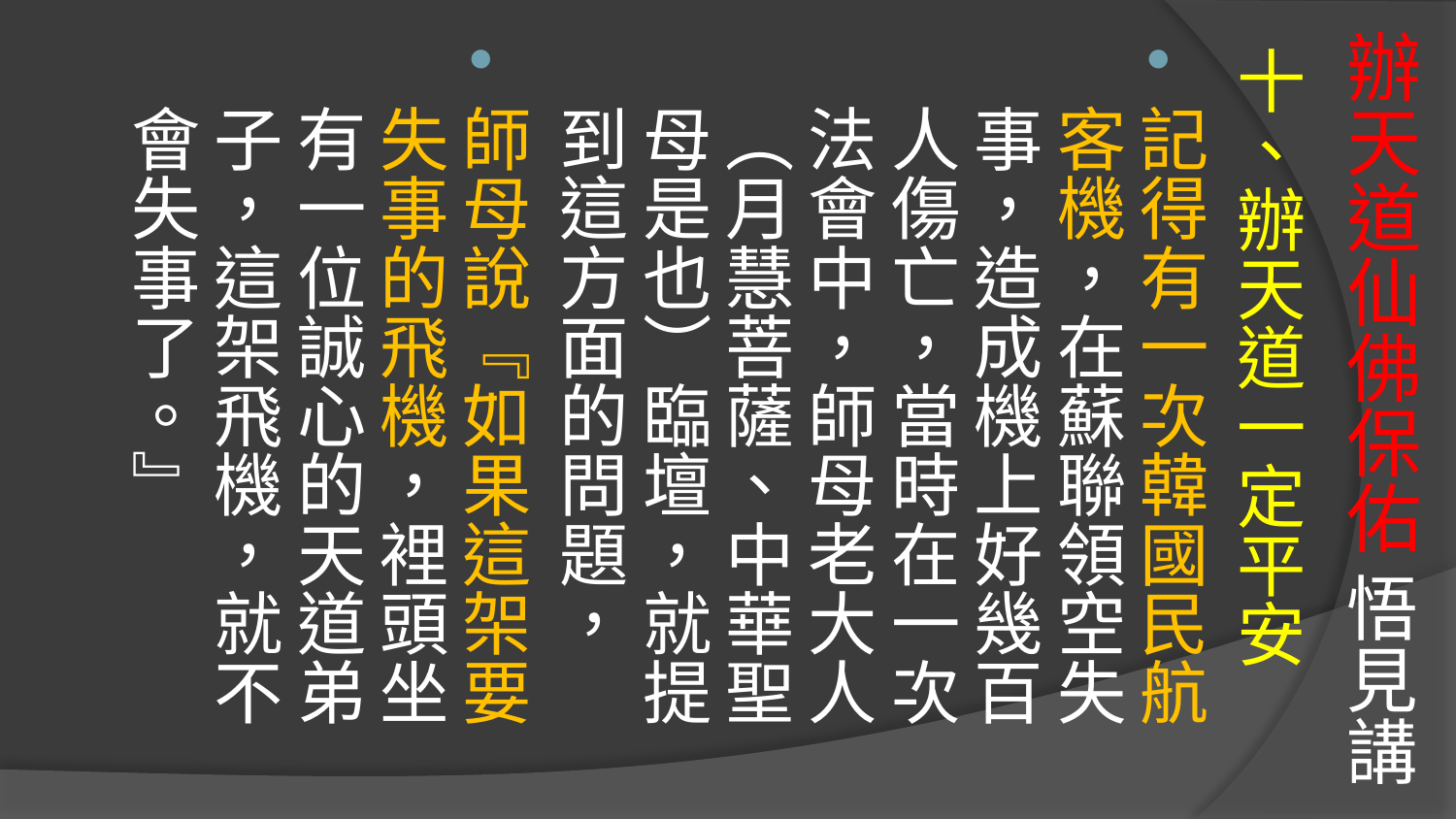

# 辦天道仙佛保佑 悟見講
十、辦天道一定平安
記得有一次韓國民航客機，在蘇聯領空失事，造成機上好幾百人傷亡，當時在一次法會中，師母老大人（月慧菩薩、中華聖母是也）臨壇，就提到這方面的問題，
師母說『如果這架要失事的飛機，裡頭坐有一位誠心的天道弟子，這架飛機，就不會失事了。』